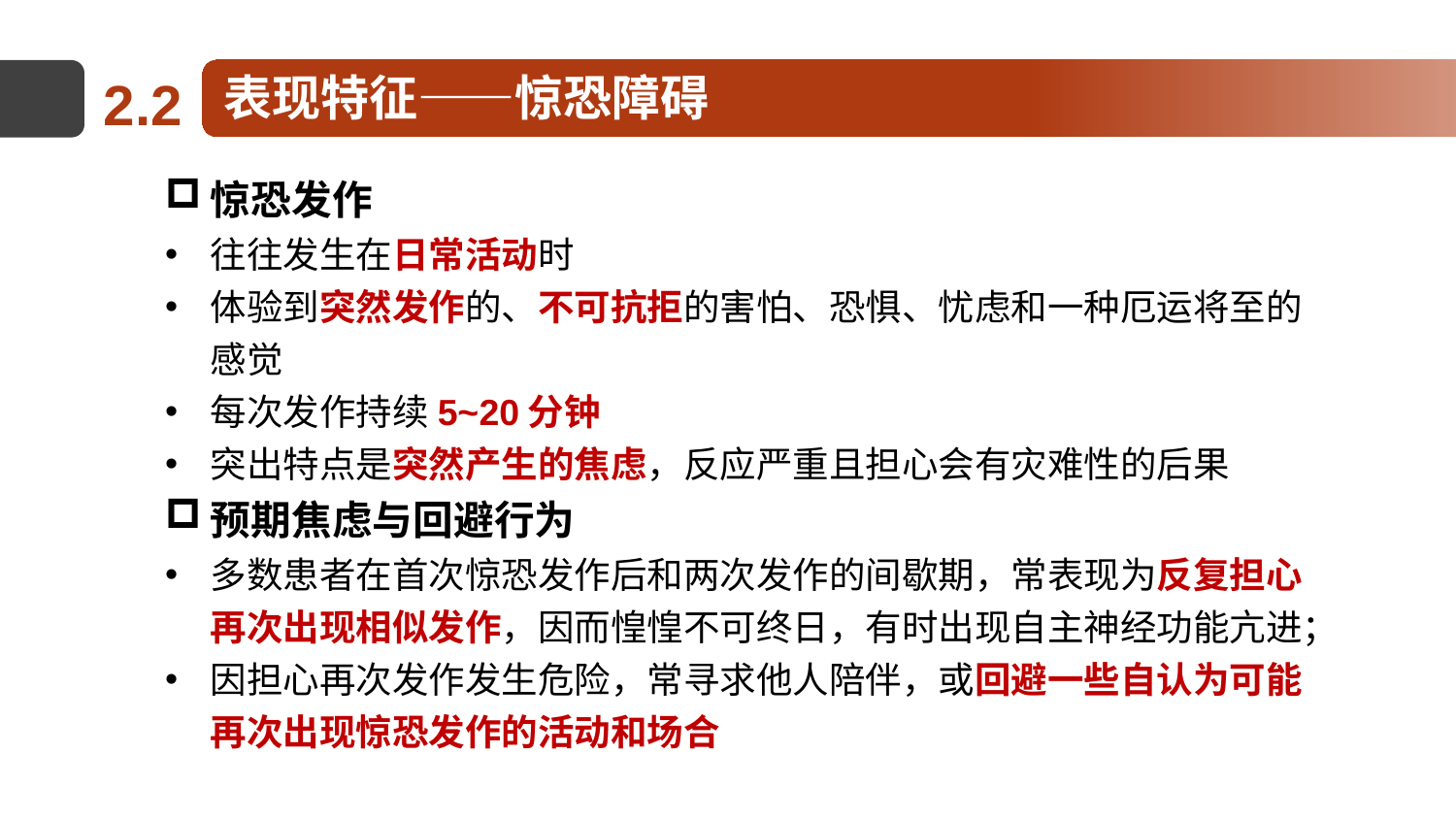

表现特征——惊恐障碍
2.2
惊恐发作
往往发生在日常活动时
体验到突然发作的、不可抗拒的害怕、恐惧、忧虑和一种厄运将至的感觉
每次发作持续5~20分钟
突出特点是突然产生的焦虑，反应严重且担心会有灾难性的后果
预期焦虑与回避行为
多数患者在首次惊恐发作后和两次发作的间歇期，常表现为反复担心再次出现相似发作，因而惶惶不可终日，有时出现自主神经功能亢进；
因担心再次发作发生危险，常寻求他人陪伴，或回避一些自认为可能再次出现惊恐发作的活动和场合